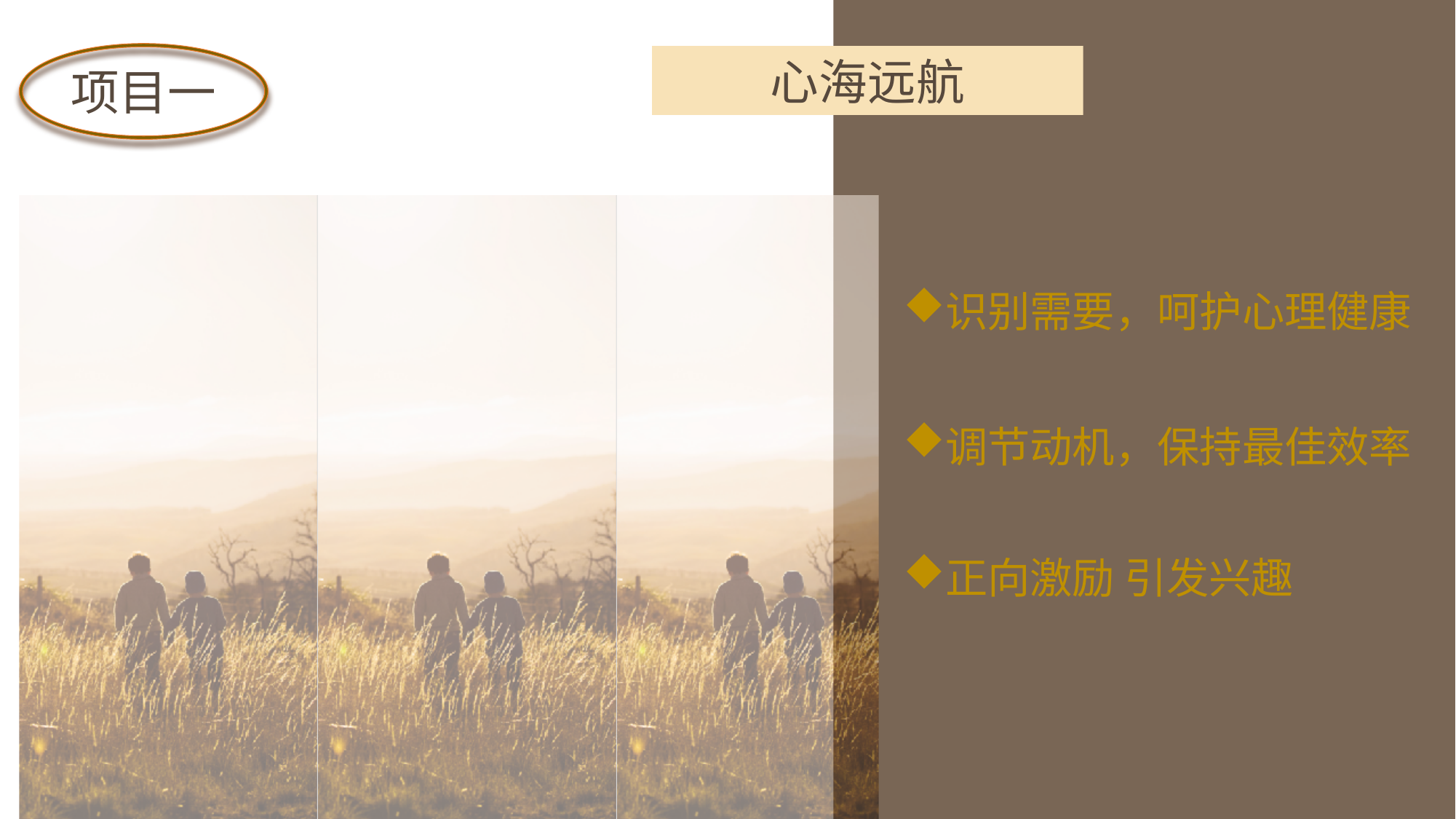

项目一
心海远航

识别需要，呵护心理健康
调节动机，保持最佳效率
正向激励 引发兴趣